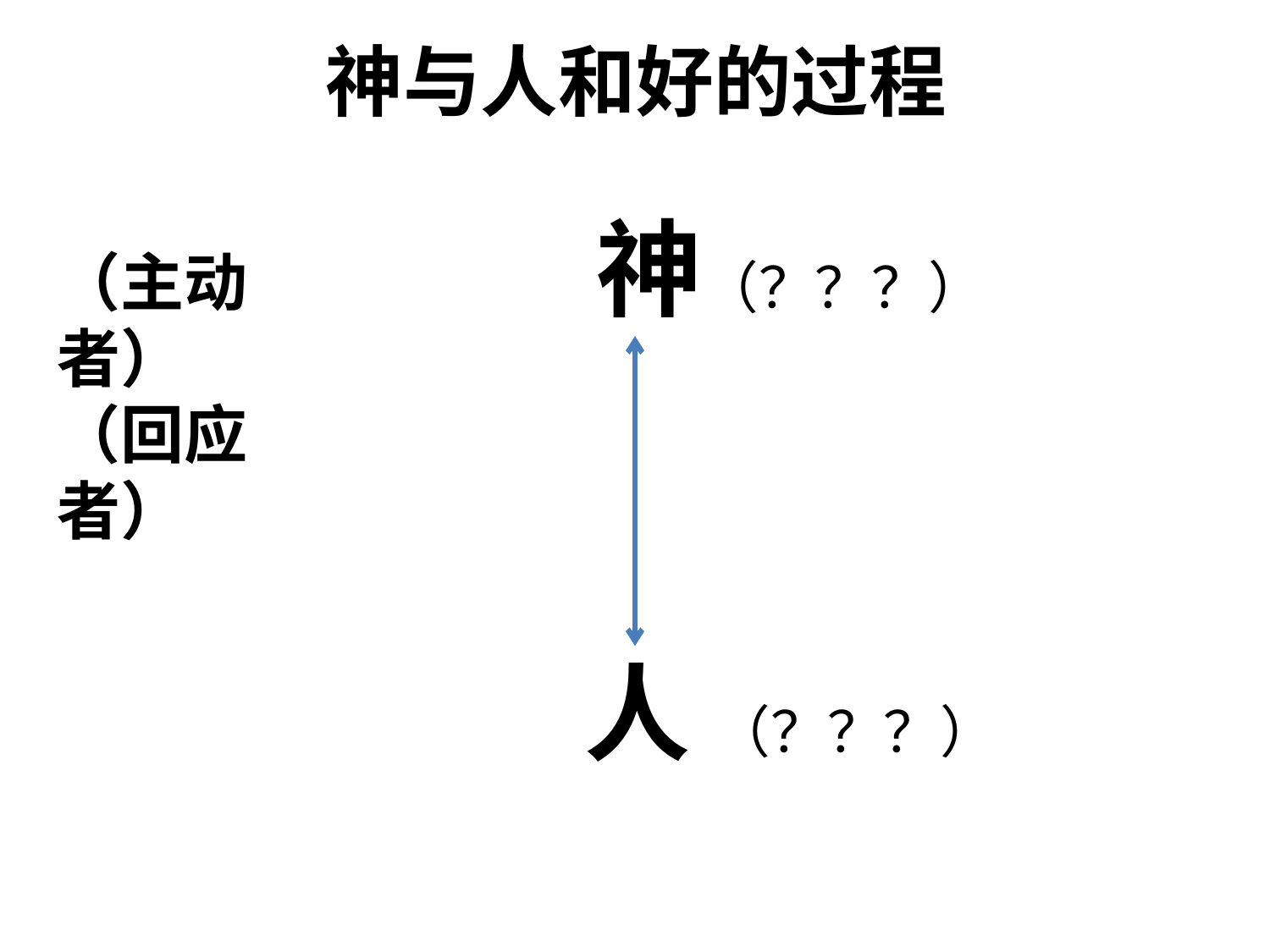

# 神与人和好的过程
神（？？？）

人 （？？？）
（主动者）
（回应者）